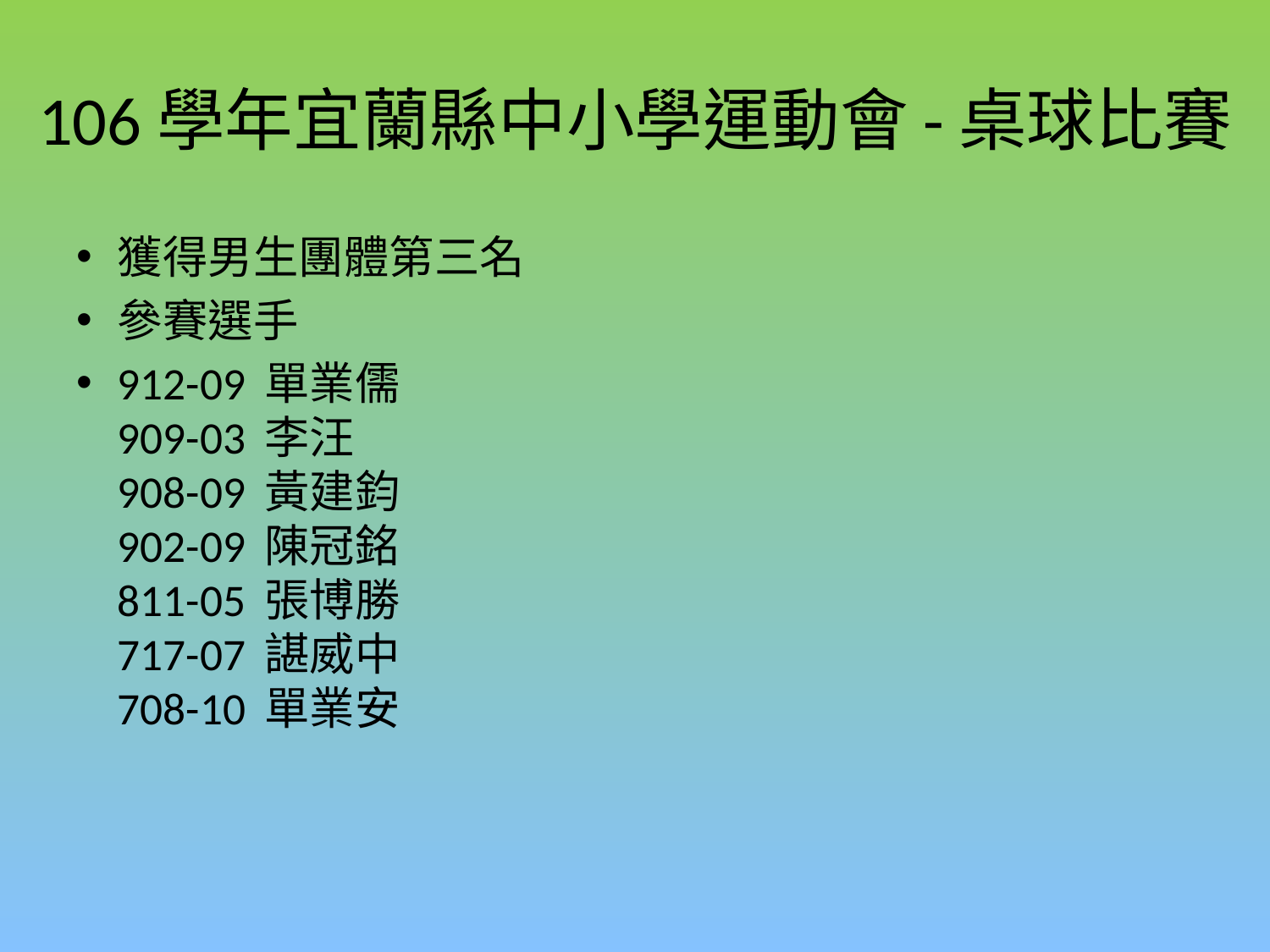

# 106學年宜蘭縣中小學運動會-桌球比賽
獲得男生團體第三名
參賽選手
912-09 單業儒
909-03 李汪
908-09 黃建鈞
902-09 陳冠銘
811-05 張博勝
717-07 諶威中
708-10 單業安